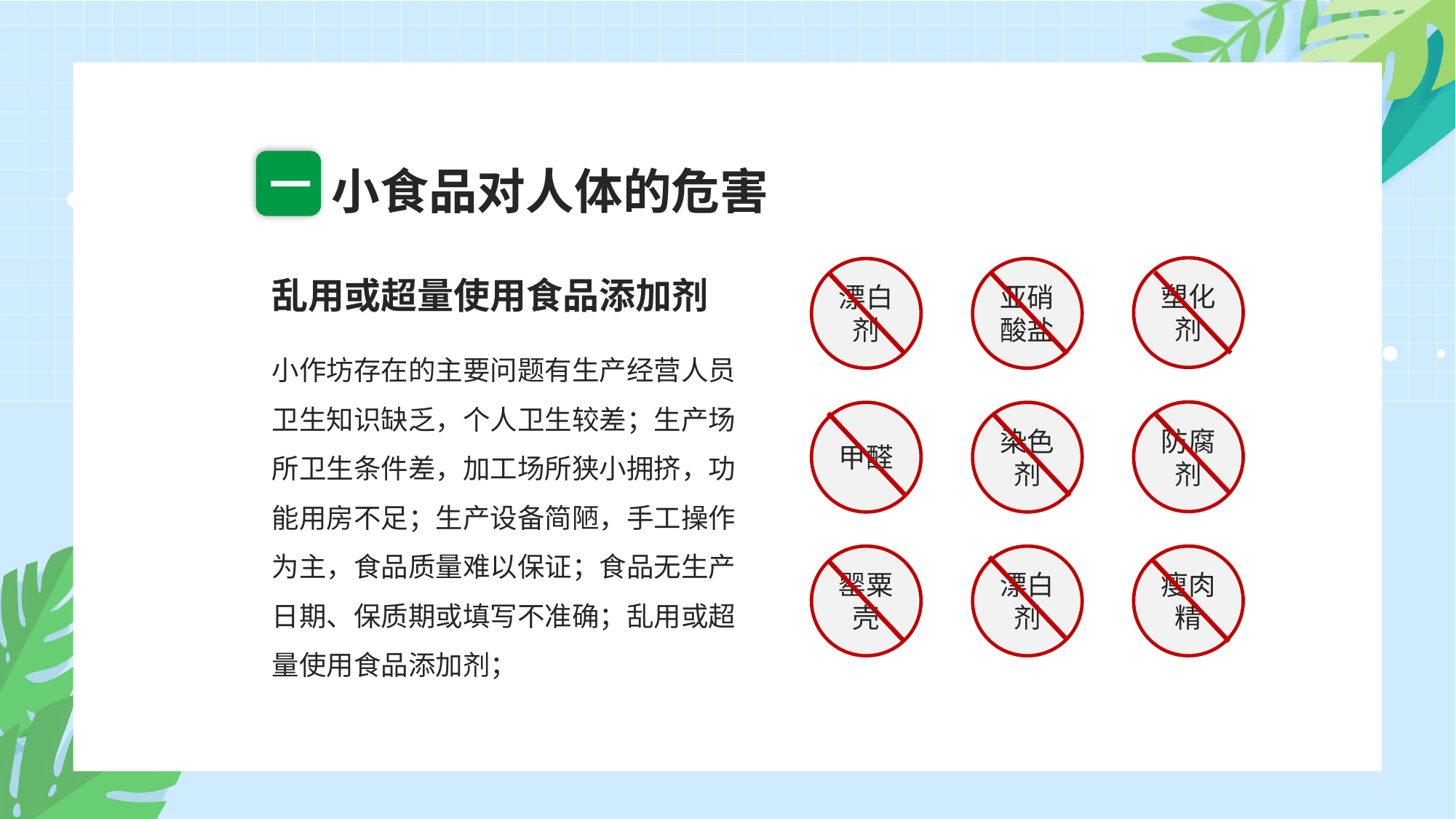

一
小食品对人体的危害
塑化剂
漂白剂
亚硝酸盐
乱用或超量使用食品添加剂
小作坊存在的主要问题有生产经营人员卫生知识缺乏，个人卫生较差；生产场所卫生条件差，加工场所狭小拥挤，功能用房不足；生产设备简陋，手工操作为主，食品质量难以保证；食品无生产日期、保质期或填写不准确；乱用或超量使用食品添加剂；
防腐剂
甲醛
染色剂
罂粟壳
漂白剂
瘦肉精